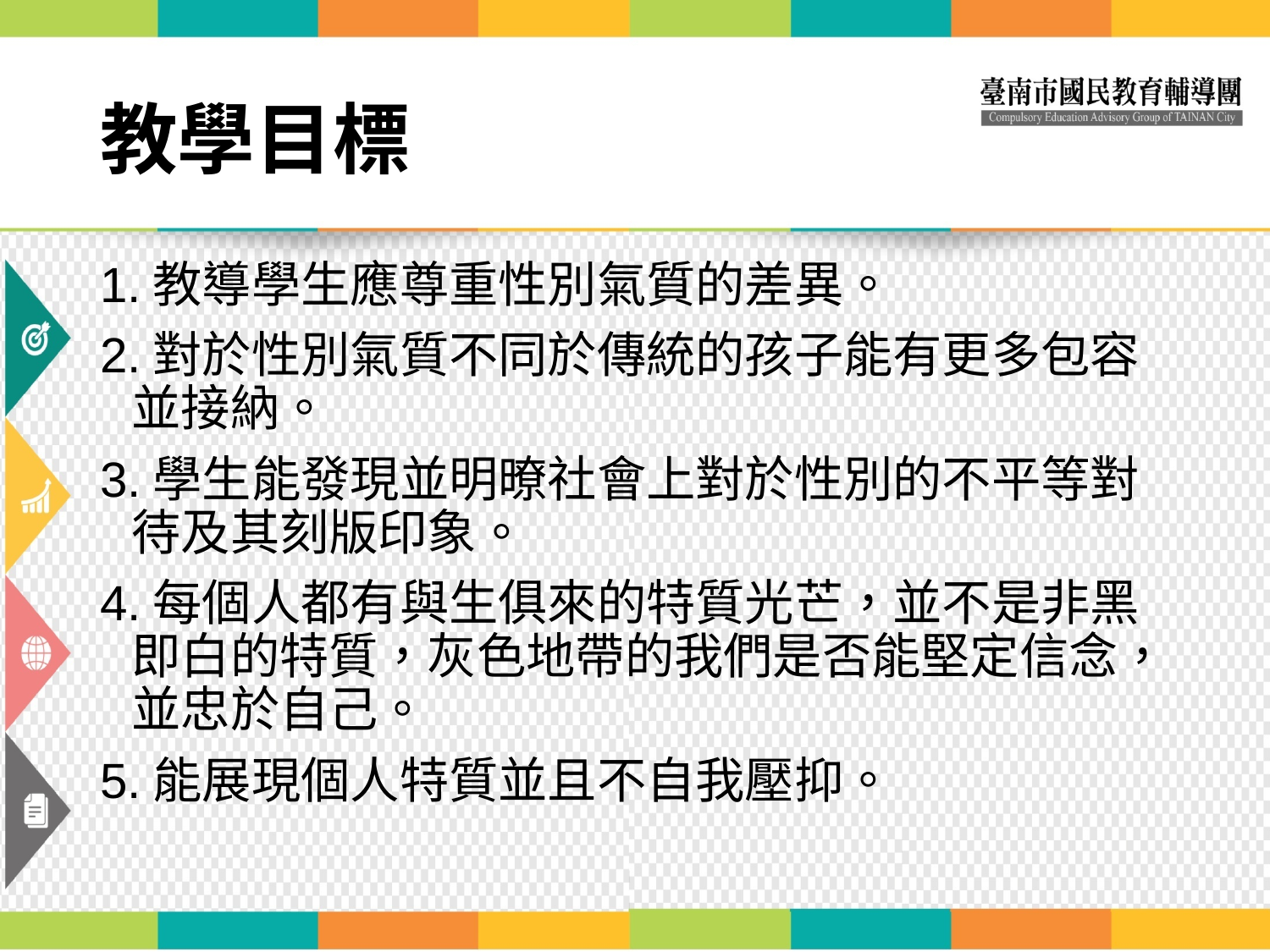

# 教學目標
1.教導學生應尊重性別氣質的差異。
2.對於性別氣質不同於傳統的孩子能有更多包容並接納。
3.學生能發現並明暸社會上對於性別的不平等對待及其刻版印象。
4.每個人都有與生俱來的特質光芒，並不是非黑即白的特質，灰色地帶的我們是否能堅定信念，並忠於自己。
5.能展現個人特質並且不自我壓抑。